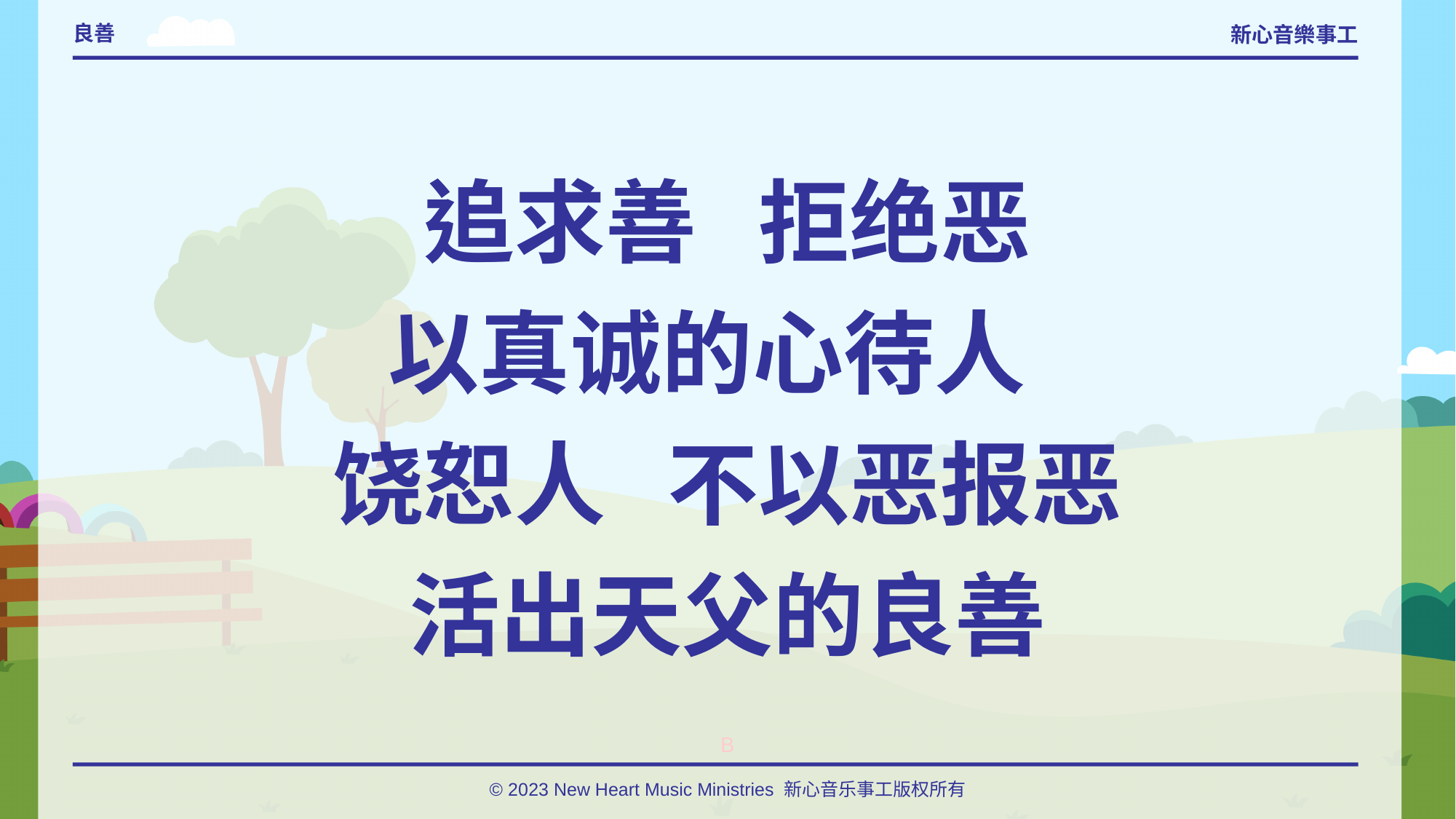

# 良善
追求善   拒绝恶
以真诚的心待人
饶恕人   不以恶报恶
活出天父的良善
B
© 2023 New Heart Music Ministries 新心音乐事工版权所有